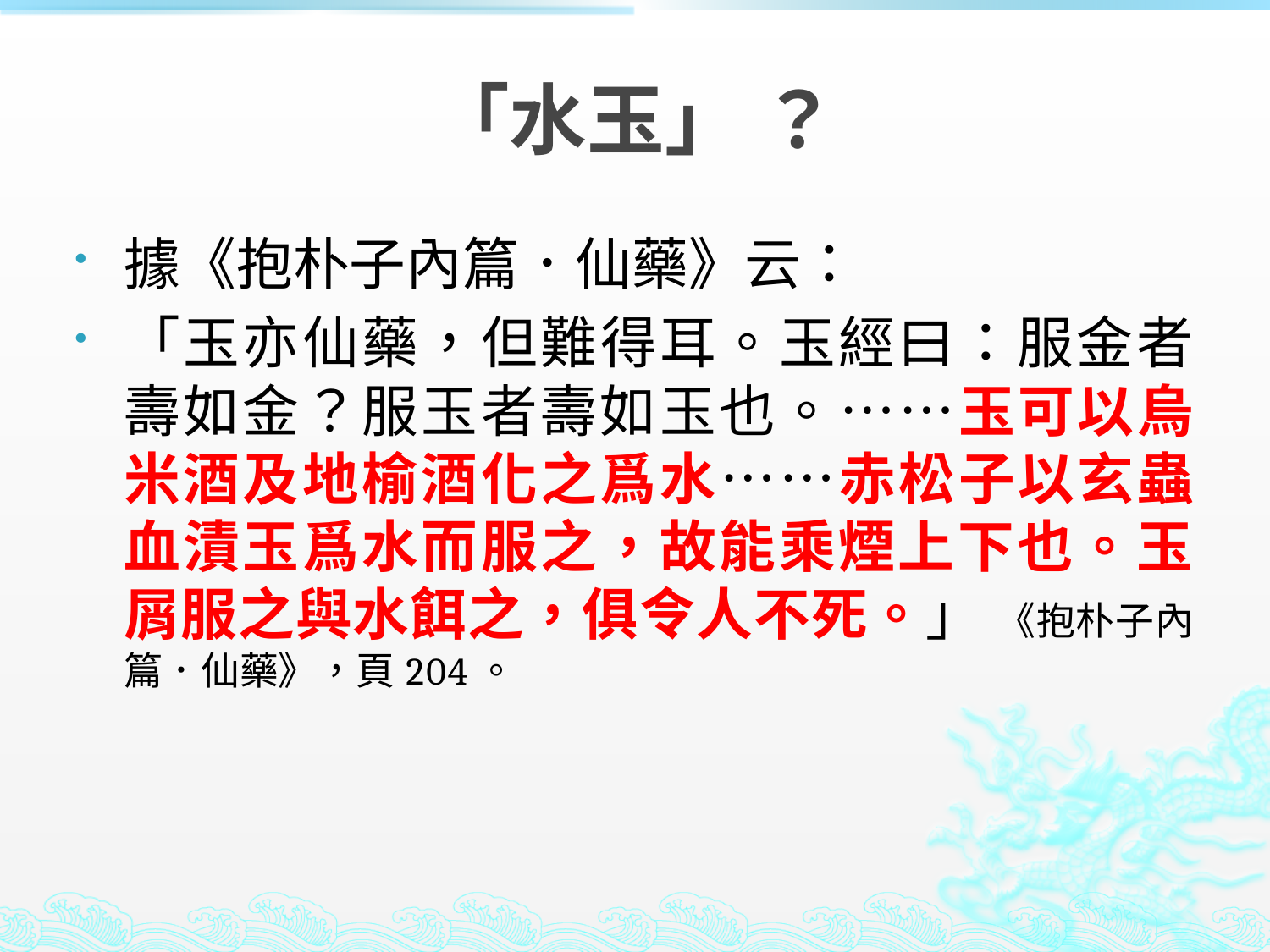

# 「水玉」 ？
據《抱朴子內篇．仙藥》云：
「玉亦仙藥，但難得耳。玉經曰：服金者壽如金？服玉者壽如玉也。……玉可以烏米酒及地榆酒化之爲水……赤松子以玄蟲血漬玉爲水而服之，故能乘煙上下也。玉屑服之與水餌之，俱令人不死。」 《抱朴子內篇．仙藥》，頁204。